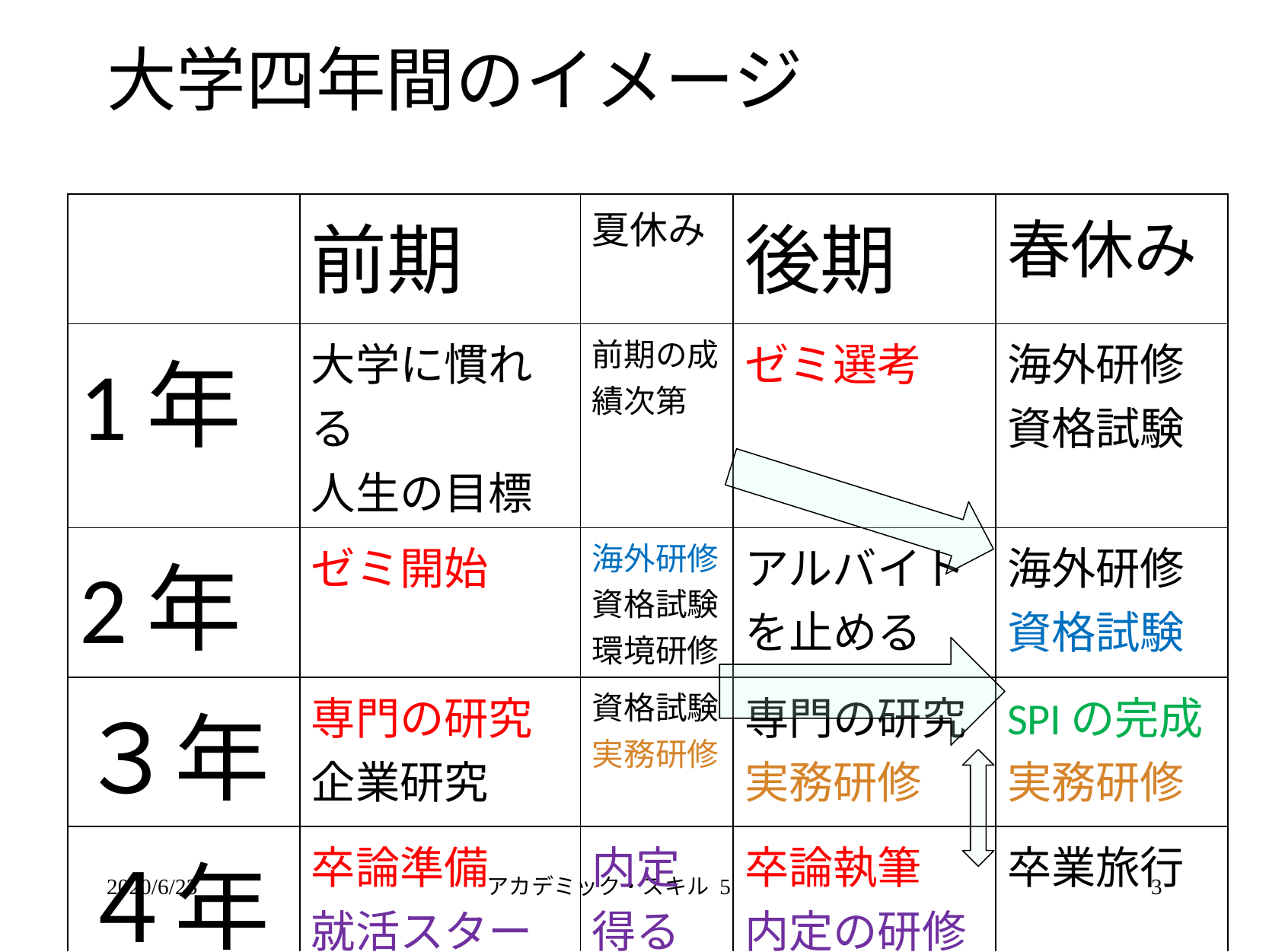

# 大学四年間のイメージ
|  | 前期 | 夏休み | 後期 | 春休み |
| --- | --- | --- | --- | --- |
| 1年 | 大学に慣れる 人生の目標 | 前期の成績次第 | ゼミ選考 | 海外研修 資格試験 |
| 2年 | ゼミ開始 | 海外研修 資格試験 環境研修 | アルバイトを止める | 海外研修 資格試験 |
| ３年 | 専門の研究 企業研究 | 資格試験 実務研修 | 専門の研究 実務研修 | SPIの完成 実務研修 |
| ４年 | 卒論準備 就活スタート | 内定得る | 卒論執筆 内定の研修 | 卒業旅行 |

2020/6/23
アカデミック・スキル 5
3